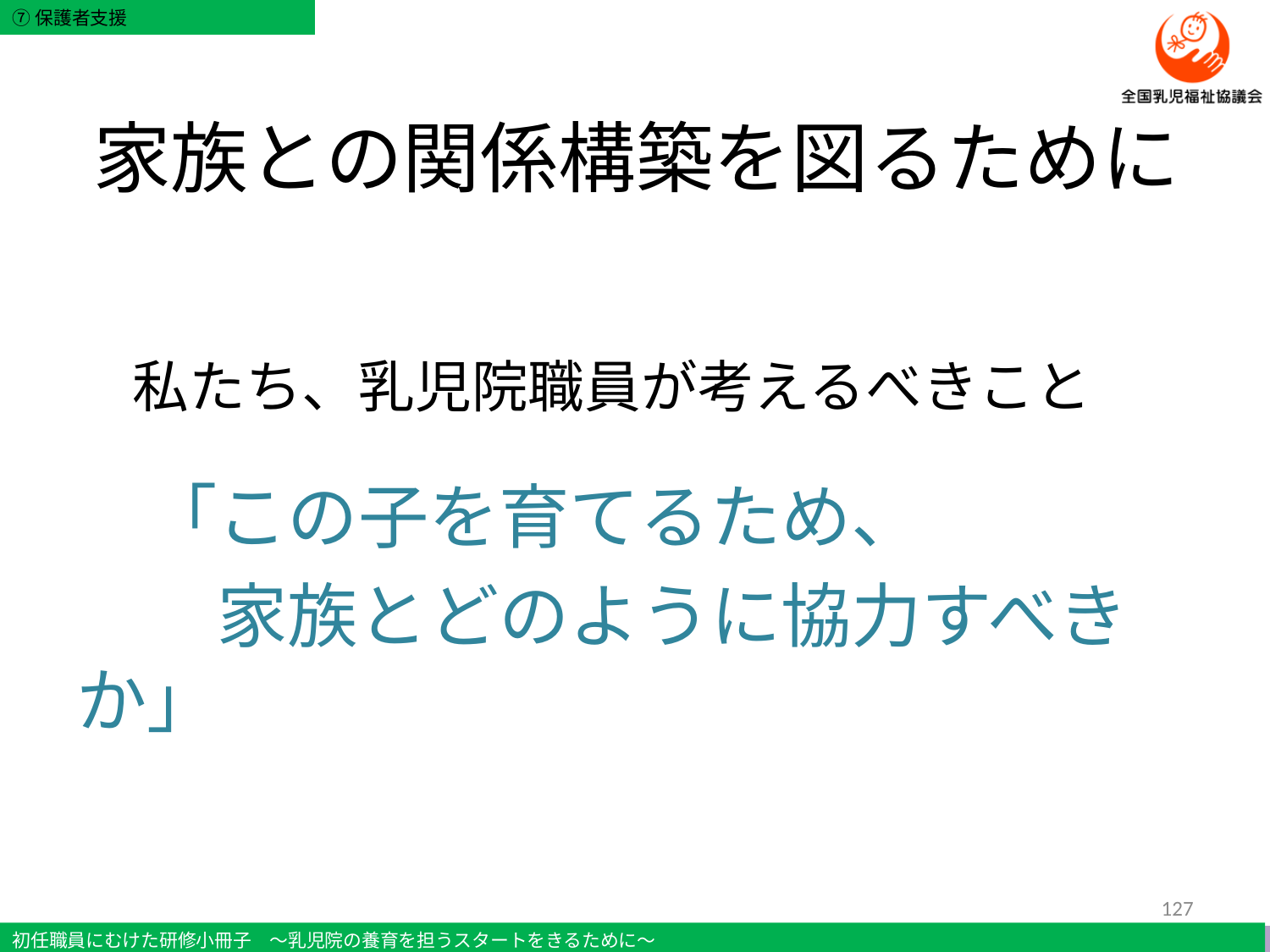

# 家族との関係構築を図るために

　私たち、乳児院職員が考えるべきこと

　「この子を育てるため、
　　家族とどのように協力すべきか」
127